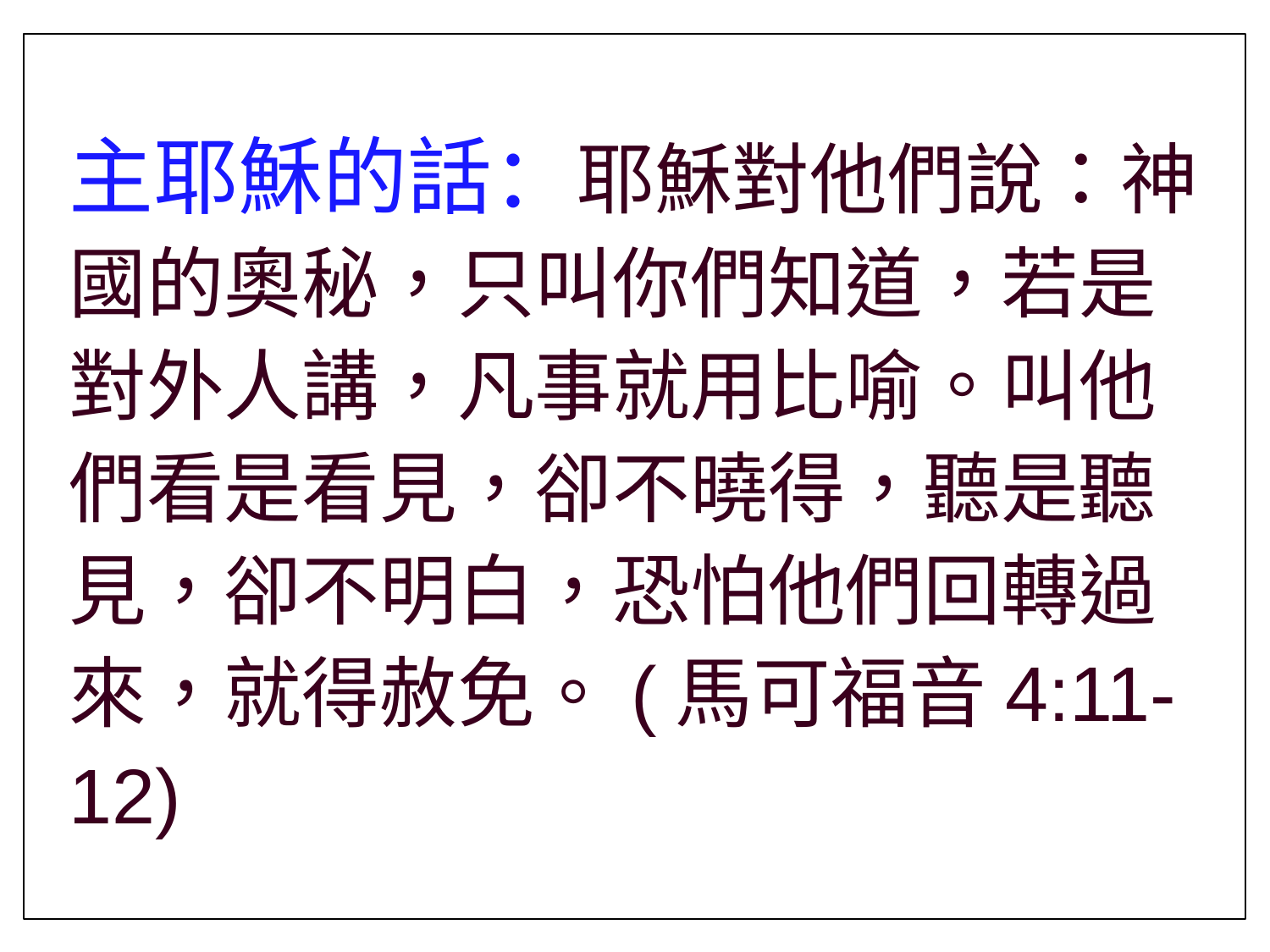

主耶穌的話：耶穌對他們說：神國的奧秘，只叫你們知道，若是對外人講，凡事就用比喻。叫他們看是看見，卻不曉得，聽是聽見，卻不明白，恐怕他們回轉過來，就得赦免。(馬可福音4:11-12)